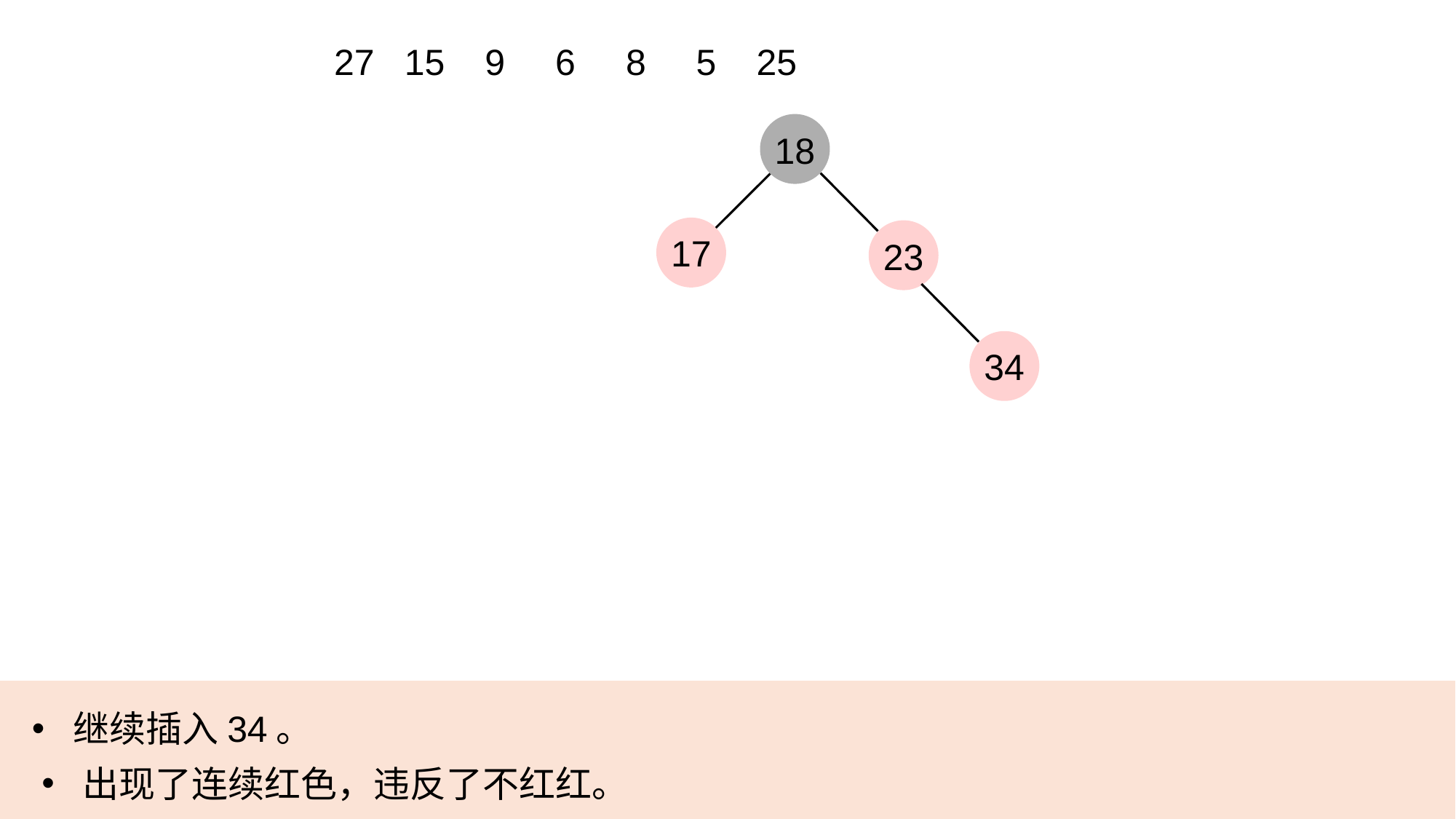

27
15
9
6
8
5
25

18

17
23

34

继续插入34。
出现了连续红色，违反了不红红。